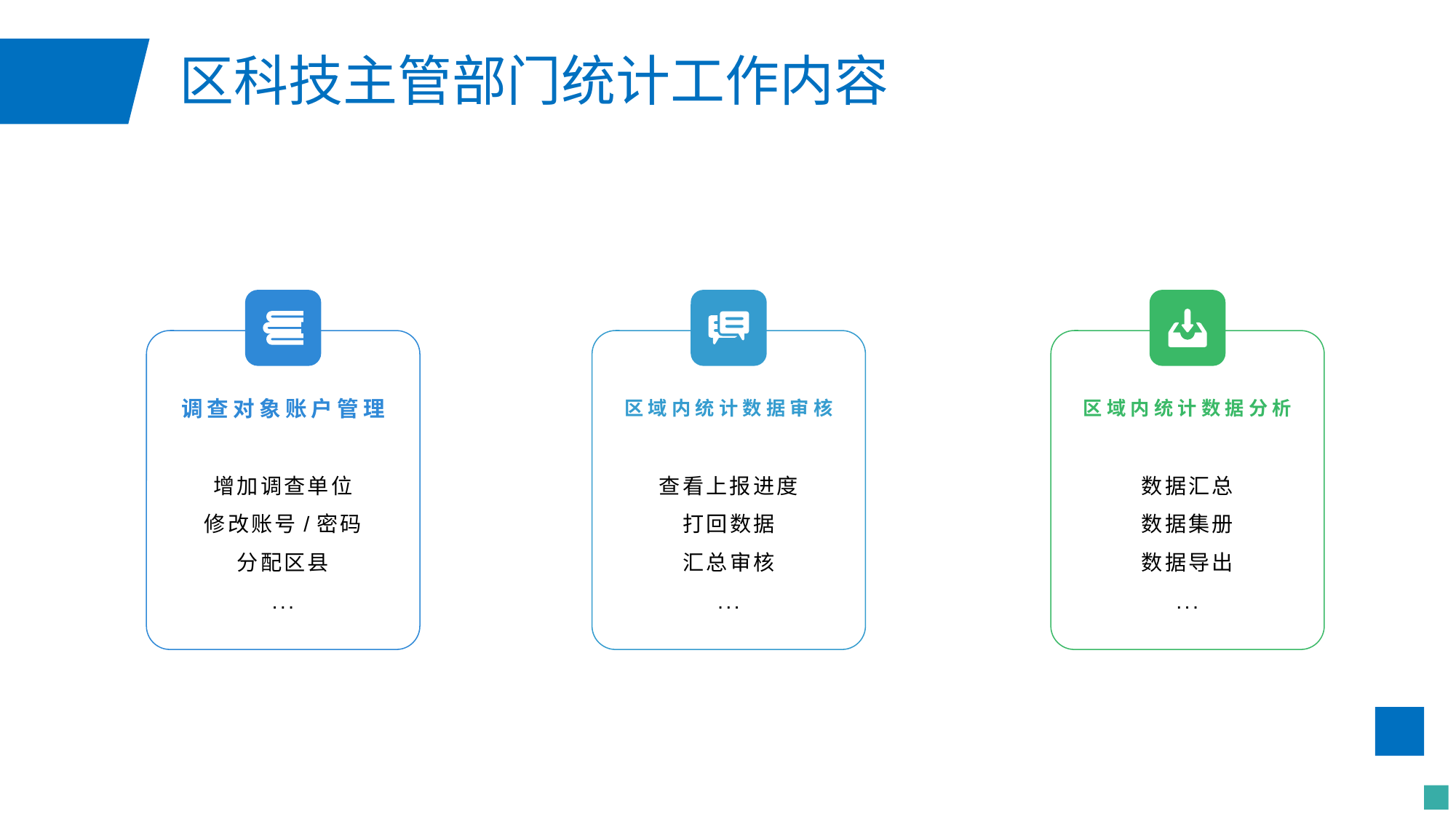

区科技主管部门统计工作内容

调查对象账户管理
区域内统计数据审核
区域内统计数据分析
增加调查单位
修改账号/密码
分配区县
...

查看上报进度
打回数据
汇总审核
...
数据汇总
数据集册
数据导出
...